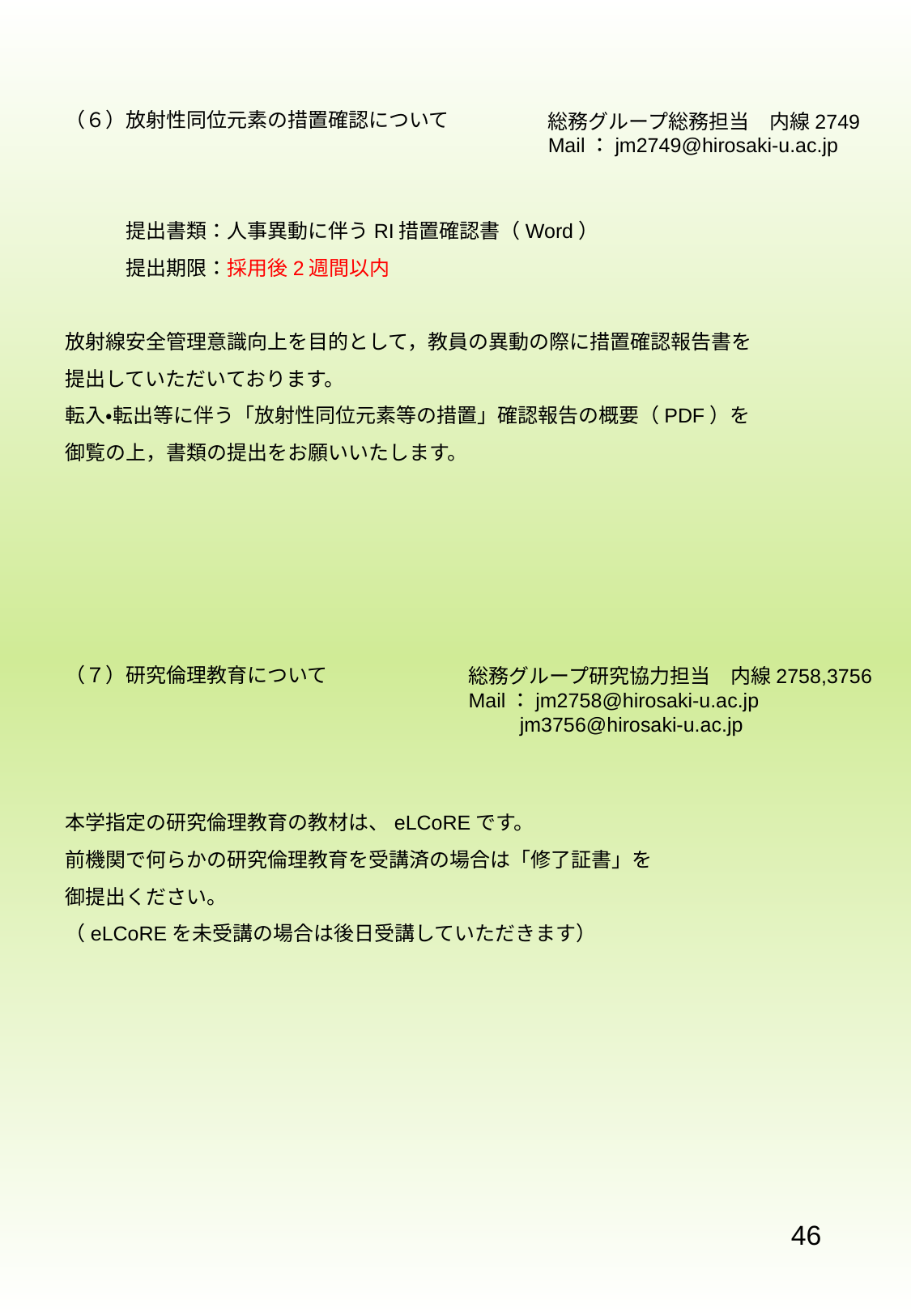

（６）放射性同位元素の措置確認について

　　　提出書類：人事異動に伴うRI措置確認書（Word）
　　　提出期限：採用後2週間以内

放射線安全管理意識向上を目的として，教員の異動の際に措置確認報告書を
提出していただいております。
転入・転出等に伴う「放射性同位元素等の措置」確認報告の概要（PDF）を
御覧の上，書類の提出をお願いいたします。

総務グループ総務担当　内線2749
Mail：jm2749@hirosaki-u.ac.jp
（７）研究倫理教育について

本学指定の研究倫理教育の教材は、eLCoREです。
前機関で何らかの研究倫理教育を受講済の場合は「修了証書」を
御提出ください。
（eLCoREを未受講の場合は後日受講していただきます）

総務グループ研究協力担当　内線2758,3756
Mail：jm2758@hirosaki-u.ac.jp
         jm3756@hirosaki-u.ac.jp
46